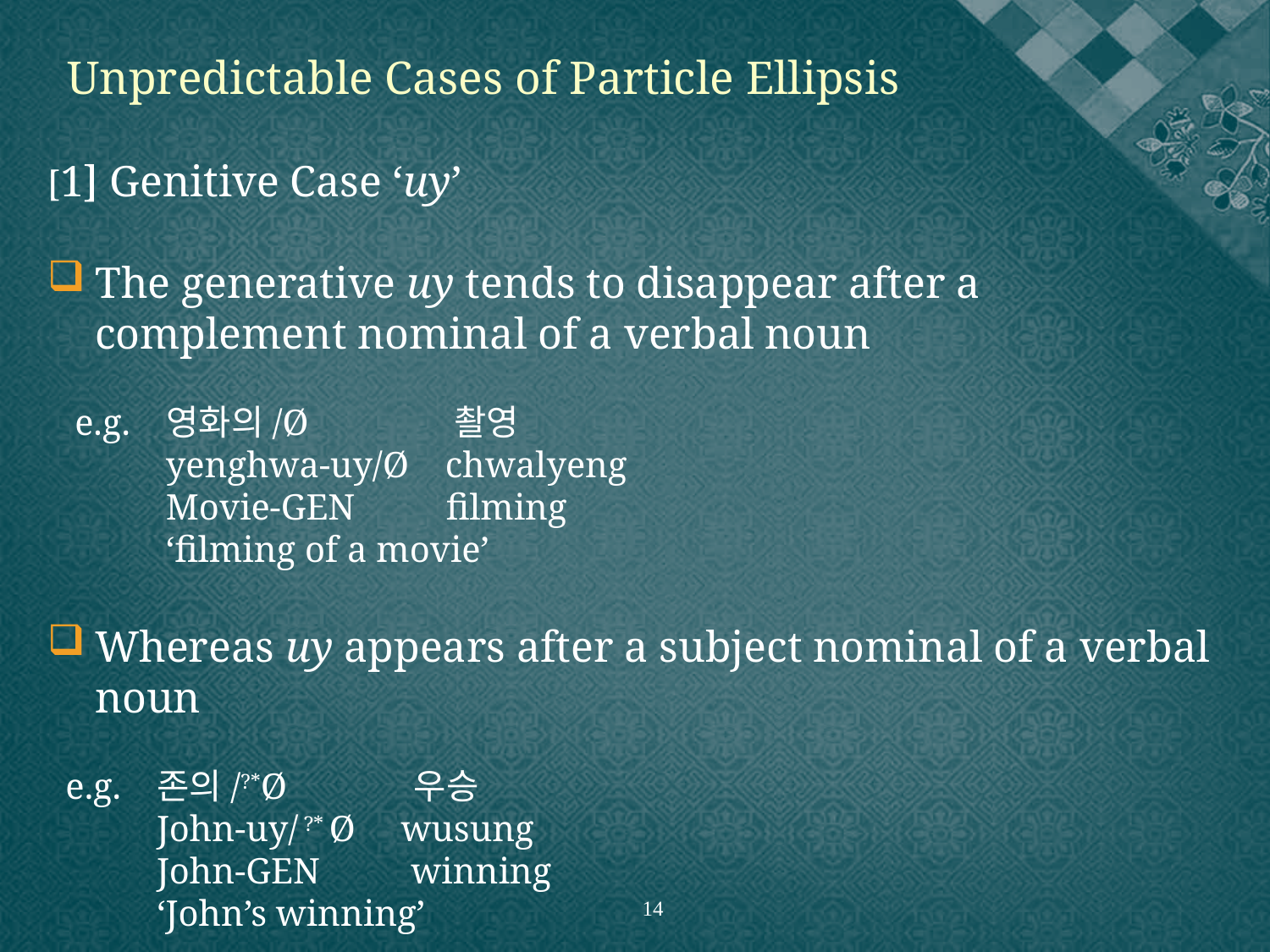

Unpredictable Cases of Particle Ellipsis

[1] Genitive Case ‘uy’

The generative uy tends to disappear after a complement nominal of a verbal noun

   e.g.   영화의/Ø               촬영
             yenghwa-uy/Ø    chwalyeng
             Movie-GEN          filming
             ‘filming of a movie’

Whereas uy appears after a subject nominal of a verbal noun

  e.g.   존의/?*Ø             우승
            John-uy/ ?* Ø     wusung
            John-GEN          winning
            ‘John’s winning’

14